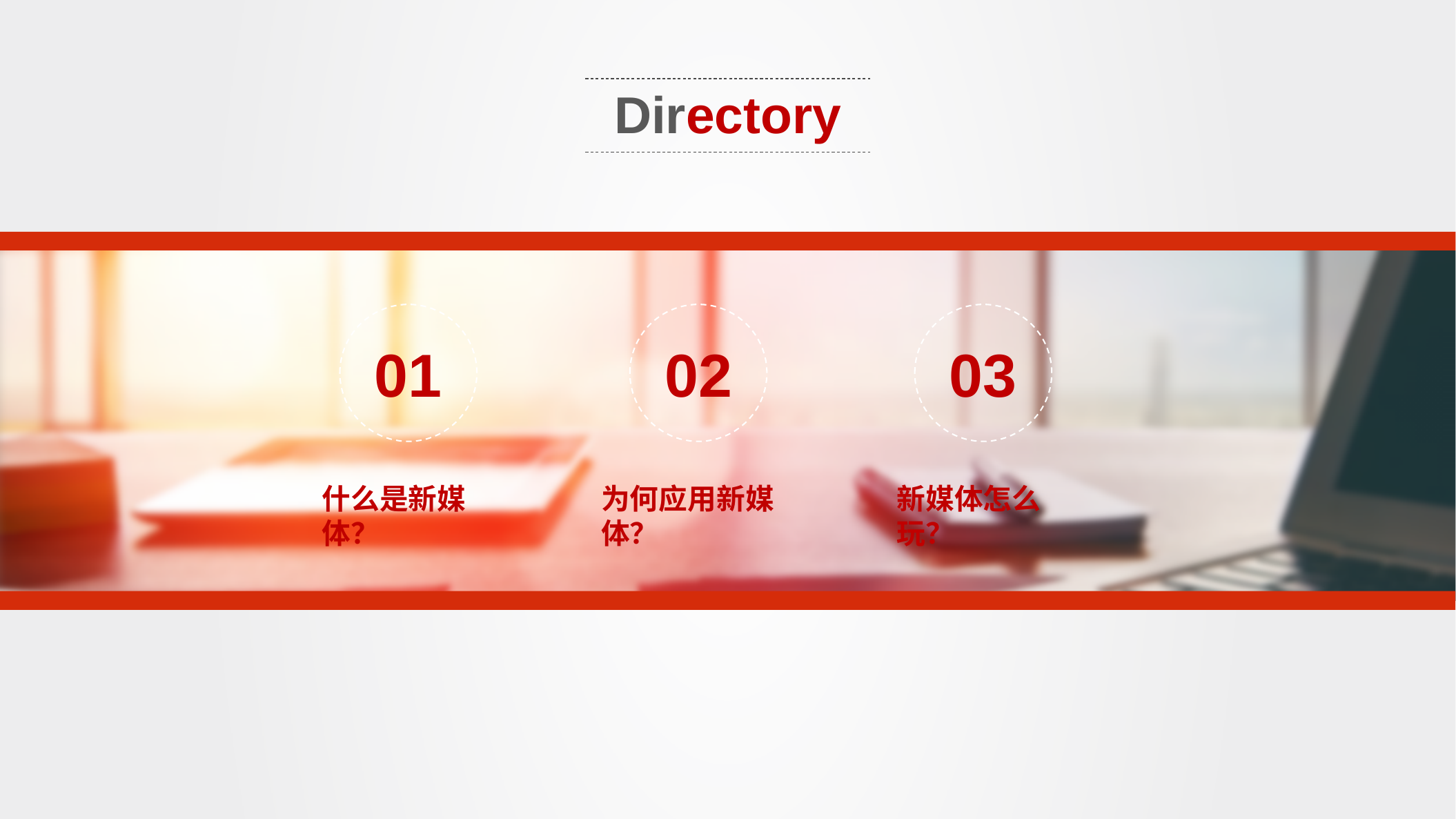

Directory

01
02
03
为何应用新媒体？
什么是新媒体？
新媒体怎么玩？